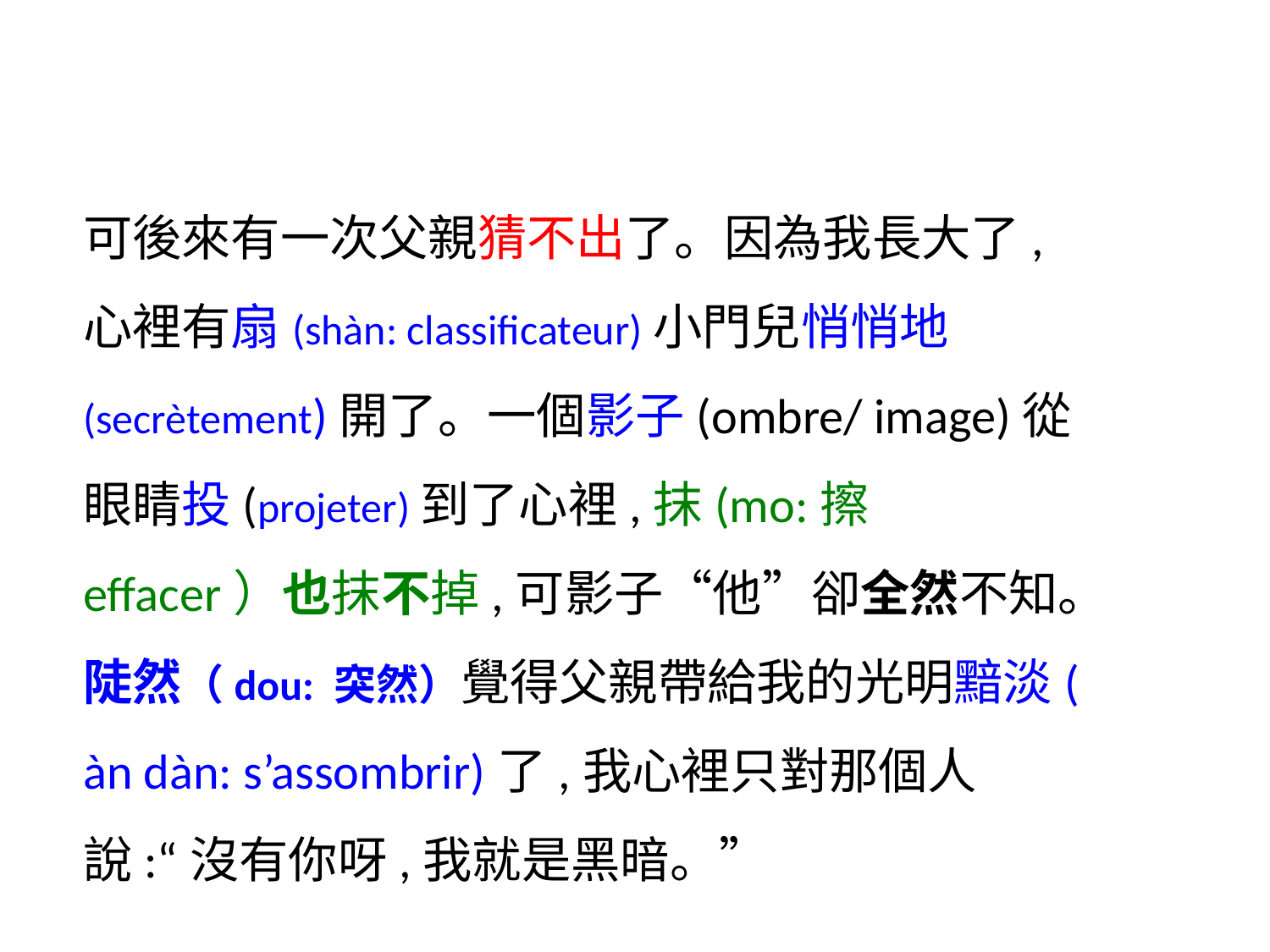

可後來有一次父親猜不出了。因為我長大了,心裡有扇(shàn: classificateur)小門兒悄悄地(secrètement)開了。一個影子(ombre/ image)從眼睛投(projeter)到了心裡,抹(mo:擦 effacer）也抹不掉,可影子“他”卻全然不知。陡然（dou: 突然）覺得父親帶給我的光明黯淡( àn dàn: s’assombrir)了,我心裡只對那個人說:“沒有你呀,我就是黑暗。”